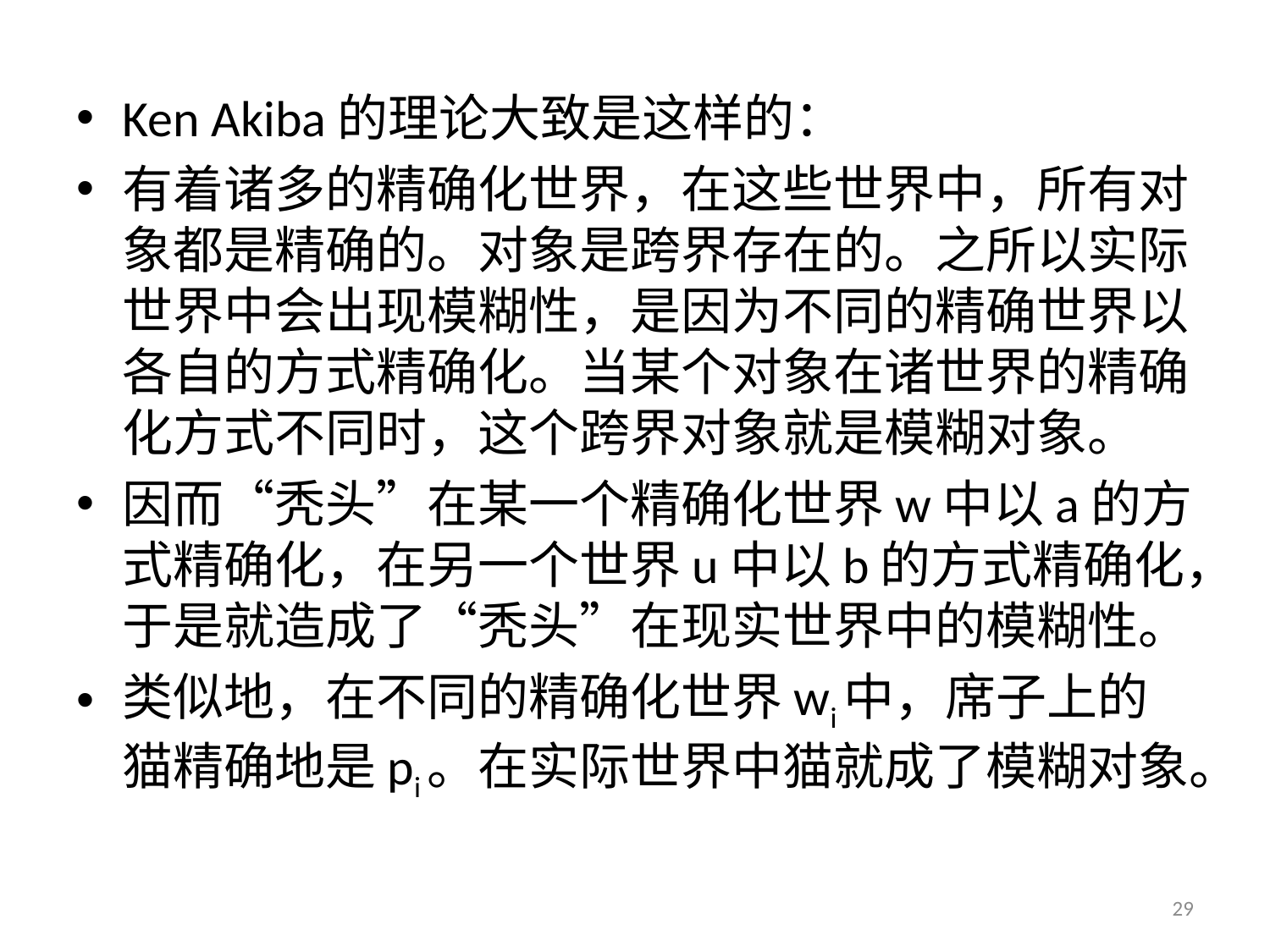

Ken Akiba的理论大致是这样的：
有着诸多的精确化世界，在这些世界中，所有对象都是精确的。对象是跨界存在的。之所以实际世界中会出现模糊性，是因为不同的精确世界以各自的方式精确化。当某个对象在诸世界的精确化方式不同时，这个跨界对象就是模糊对象。
因而“秃头”在某一个精确化世界w中以a的方式精确化，在另一个世界u中以b的方式精确化，于是就造成了“秃头”在现实世界中的模糊性。
类似地，在不同的精确化世界wi中，席子上的猫精确地是pi。在实际世界中猫就成了模糊对象。

29